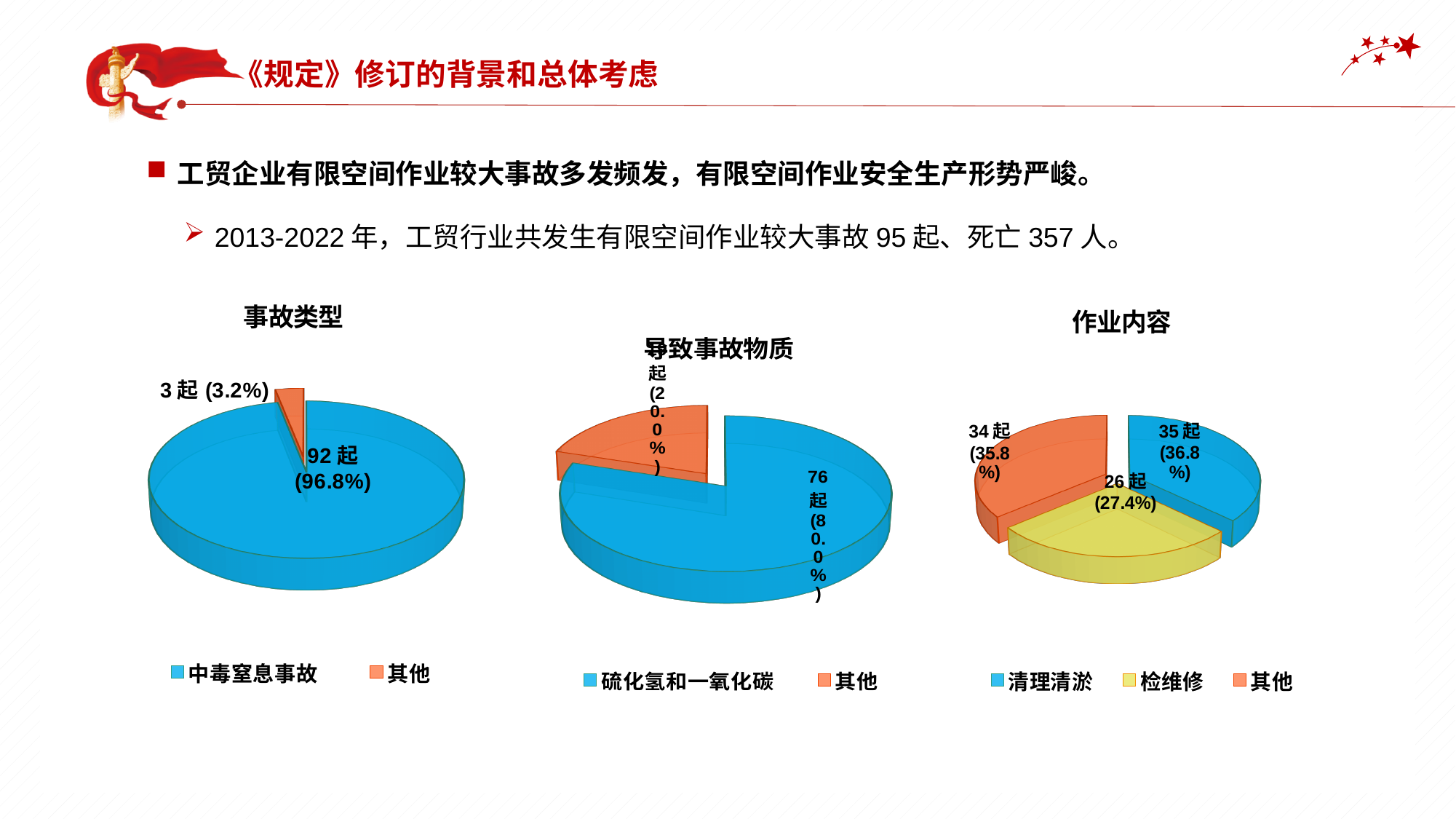

《规定》修订的背景和总体考虑
工贸企业有限空间作业较大事故多发频发，有限空间作业安全生产形势严峻。
2013-2022年，工贸行业共发生有限空间作业较大事故95起、死亡357人。

[unsupported chart]

[unsupported chart]

[unsupported chart]